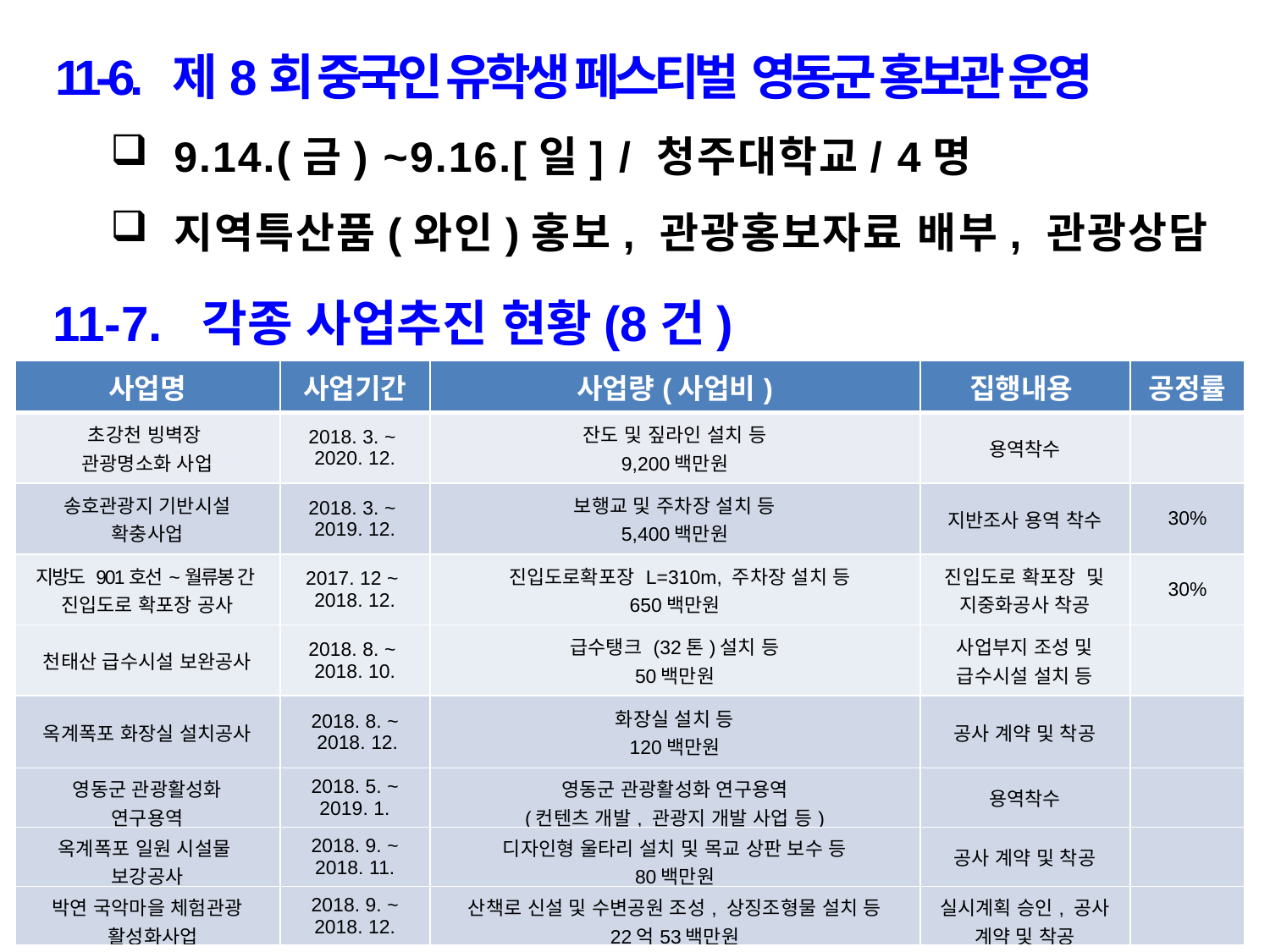

11-6.  제8회 중국인 유학생 페스티벌  영동군 홍보관 운영
9.14.(금) ~9.16.[일] / 청주대학교/ 4명
지역특산품(와인)홍보, 관광홍보자료 배부, 관광상담
11-7.  각종 사업추진 현황(8건)
| 사업명 | 사업기간 | 사업량(사업비) | 집행내용 | 공정률 |
| --- | --- | --- | --- | --- |
| 초강천 빙벽장 관광명소화 사업 | 2018. 3. ~ 2020. 12. | 잔도 및 짚라인 설치 등 9,200백만원 | 용역착수 |  |
| 송호관광지 기반시설 확충사업 | 2018. 3. ~ 2019. 12. | 보행교 및 주차장 설치 등 5,400백만원 | 지반조사 용역 착수 | 30% |
| 지방도 901호선~월류봉 간 진입도로 확포장 공사 | 2017. 12 ~ 2018. 12. | 진입도로확포장 L=310m, 주차장 설치 등 650백만원 | 진입도로 확포장 및 지중화공사 착공 | 30% |
| 천태산 급수시설 보완공사 | 2018. 8. ~ 2018. 10. | 급수탱크 (32톤)설치 등 50백만원 | 사업부지 조성 및 급수시설 설치 등 |  |
| 옥계폭포 화장실 설치공사 | 2018. 8. ~ 2018. 12. | 화장실 설치 등 120백만원 | 공사 계약 및 착공 |  |
| 영동군 관광활성화 연구용역 | 2018. 5. ~ 2019. 1. | 영동군 관광활성화 연구용역 (컨텐츠 개발, 관광지 개발 사업 등) | 용역착수 |  |
| 옥계폭포 일원 시설물 보강공사 | 2018. 9. ~ 2018. 11. | 디자인형 울타리 설치 및 목교 상판 보수 등 80백만원 | 공사 계약 및 착공 |  |
| 박연 국악마을 체험관광 활성화사업 | 2018. 9. ~ 2018. 12. | 산책로 신설 및 수변공원 조성, 상징조형물 설치 등 22억53백만원 | 실시계획 승인, 공사 계약 및 착공 |  |